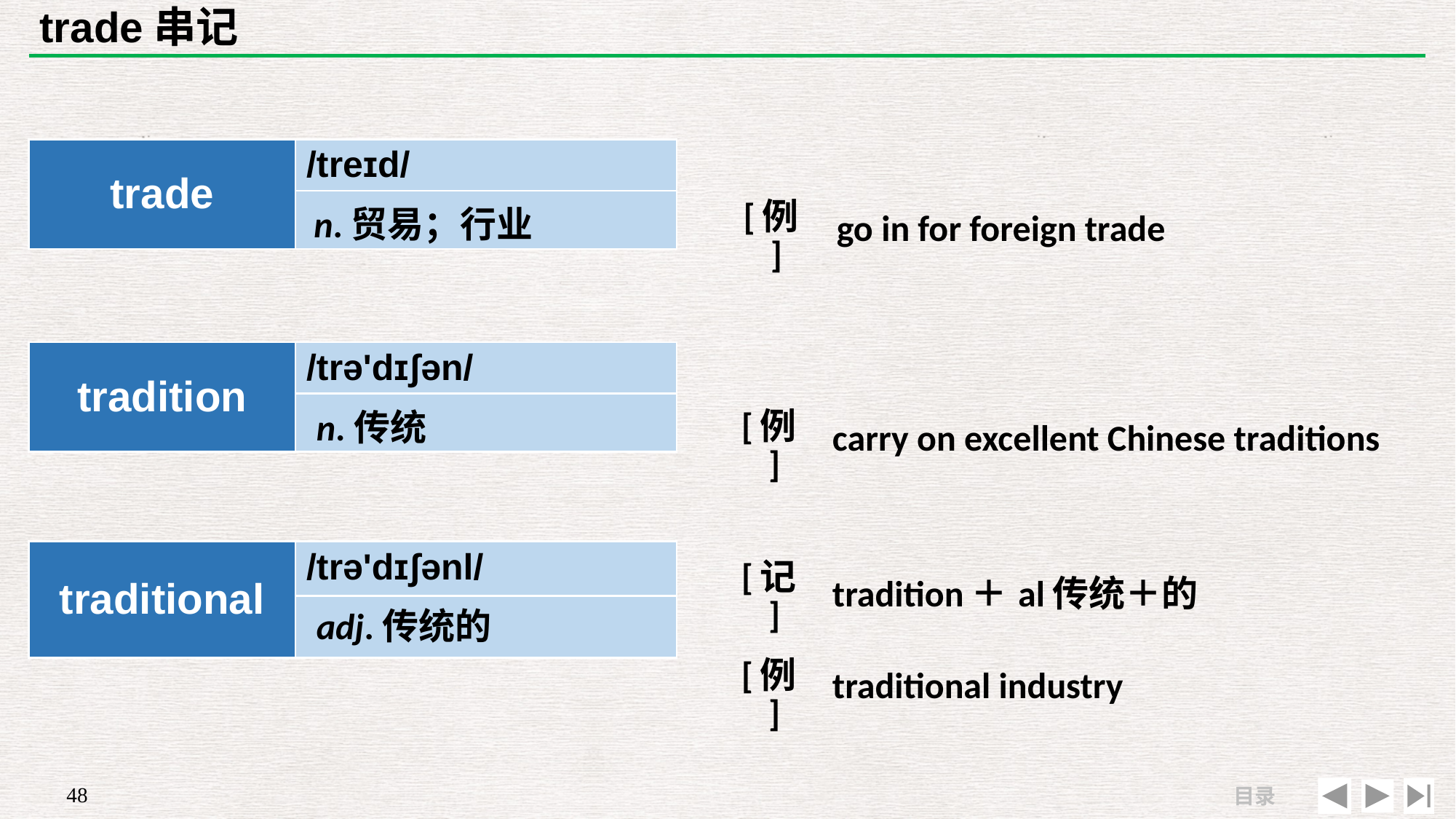

# trade串记

|  |  |
| --- | --- |
| [例] | go in for foreign trade |
| trade | /treɪd/ |
| --- | --- |
|  |  |
n.贸易；行业
| tradition | /trə'dɪʃən/ |
| --- | --- |
|  |  |
|  |  |
| --- | --- |
| [例] | carry on excellent Chinese traditions |
n.传统
| traditional | /trə'dɪʃənl/ |
| --- | --- |
|  |  |
| [记] | tradition＋al传统＋的 |
| --- | --- |
| [例] | traditional industry |
adj.传统的